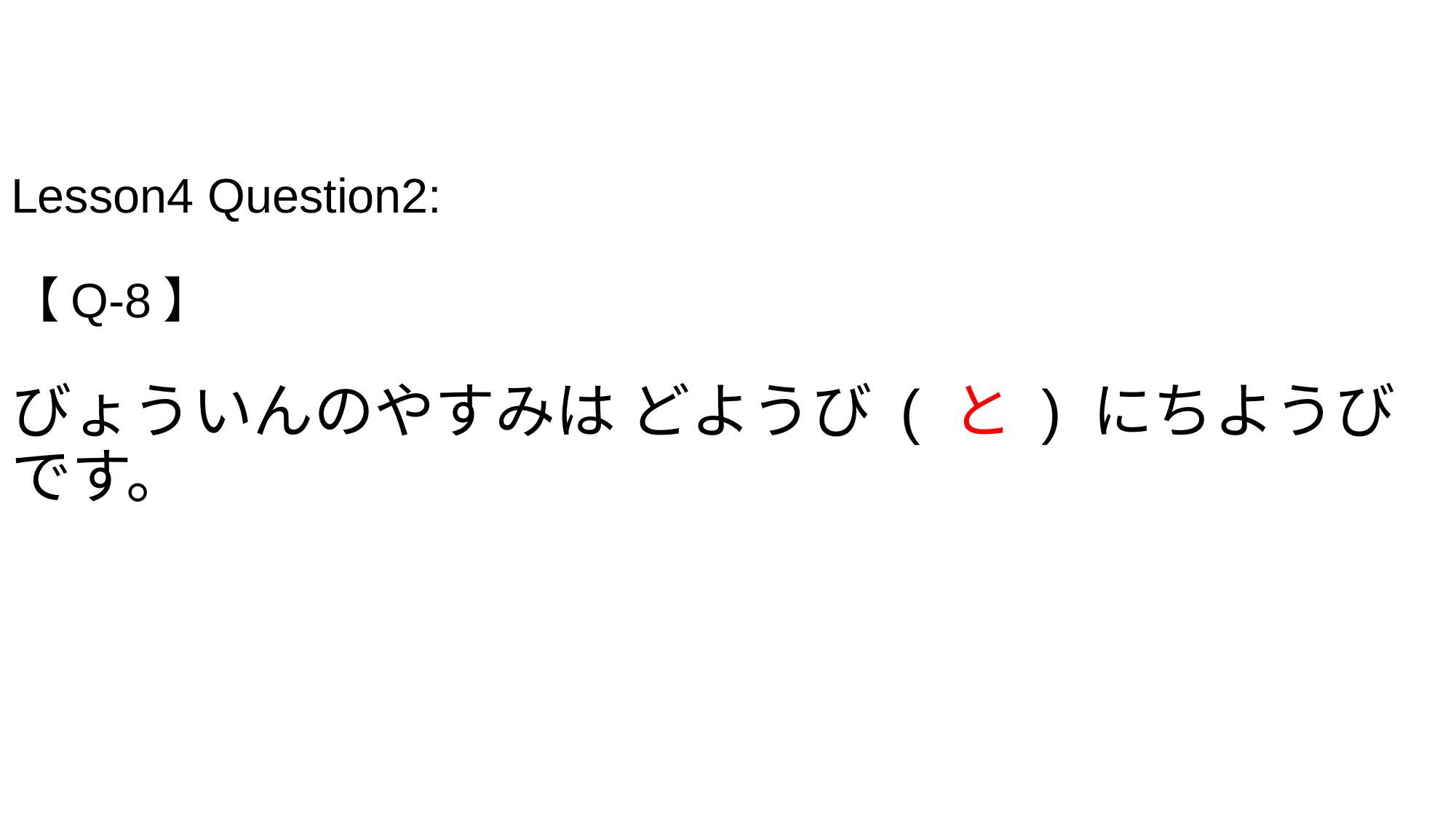

# Lesson4 Question2: 【Q-8】 びょういんのやすみは どようび ( と ) にちようび です。